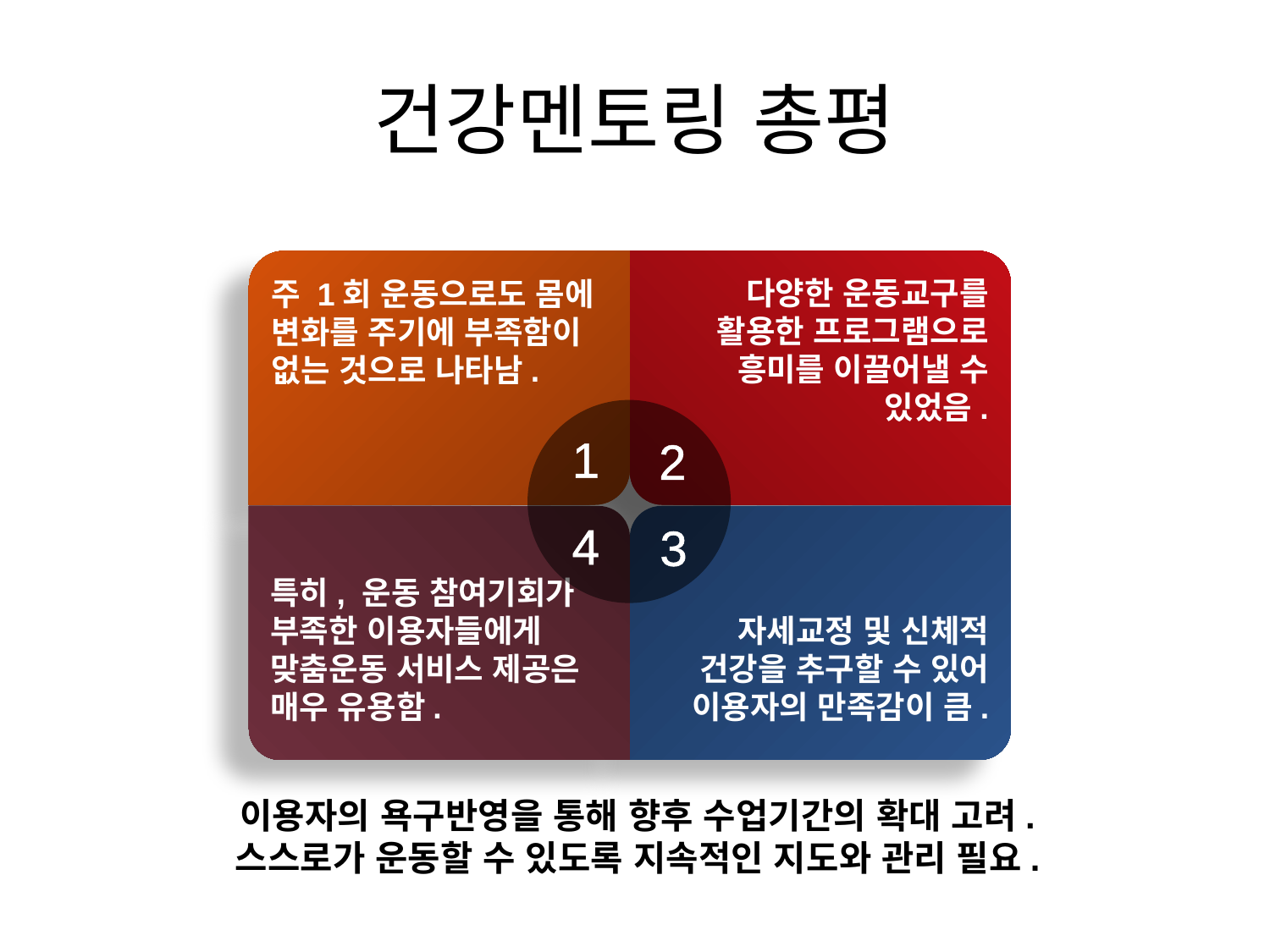

# 건강멘토링 총평
주 1회 운동으로도 몸에 변화를 주기에 부족함이 없는 것으로 나타남.
다양한 운동교구를 활용한 프로그램으로 흥미를 이끌어낼 수 있었음.

1
2
특히, 운동 참여기회가 부족한 이용자들에게 맞춤운동 서비스 제공은 매우 유용함.
자세교정 및 신체적 건강을 추구할 수 있어 이용자의 만족감이 큼.
4
3
이용자의 욕구반영을 통해 향후 수업기간의 확대 고려.
스스로가 운동할 수 있도록 지속적인 지도와 관리 필요.
Designed by Guild Design Inc.